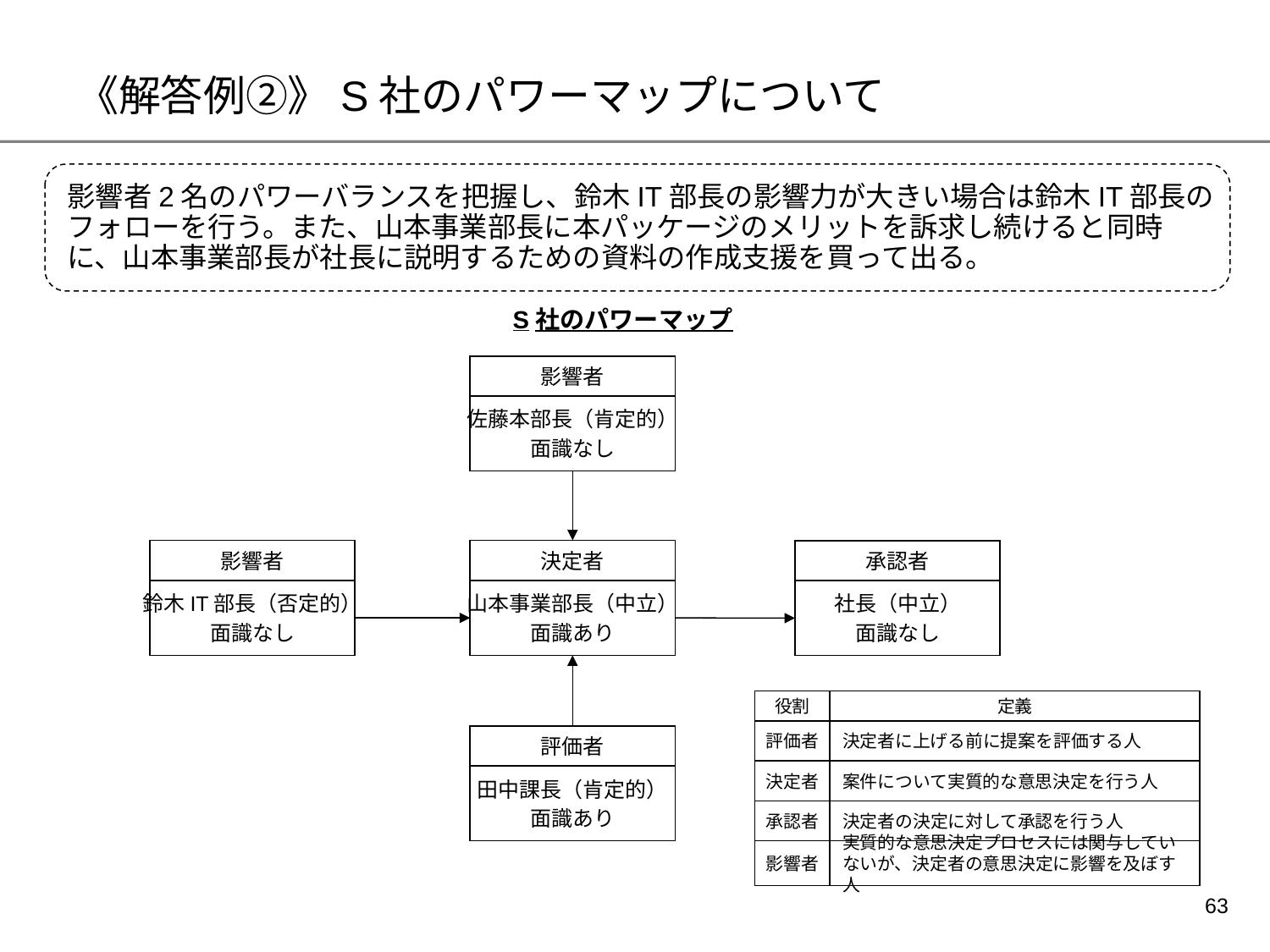

# 《解答例②》S社のパワーマップについて

影響者2名のパワーバランスを把握し、鈴木IT部長の影響力が大きい場合は鈴木IT部長のフォローを行う。また、山本事業部長に本パッケージのメリットを訴求し続けると同時に、山本事業部長が社長に説明するための資料の作成支援を買って出る。
S社のパワーマップ
影響者
佐藤本部長（肯定的）
面識なし
影響者
決定者
承認者
鈴木IT部長（否定的）
面識なし
山本事業部長（中立）
面識あり
社長（中立）
面識なし
役割
定義
評価者
決定者に上げる前に提案を評価する人
評価者
決定者
案件について実質的な意思決定を行う人
田中課長（肯定的）
面識あり
承認者
決定者の決定に対して承認を行う人
影響者
実質的な意思決定プロセスには関与していないが、決定者の意思決定に影響を及ぼす人
63